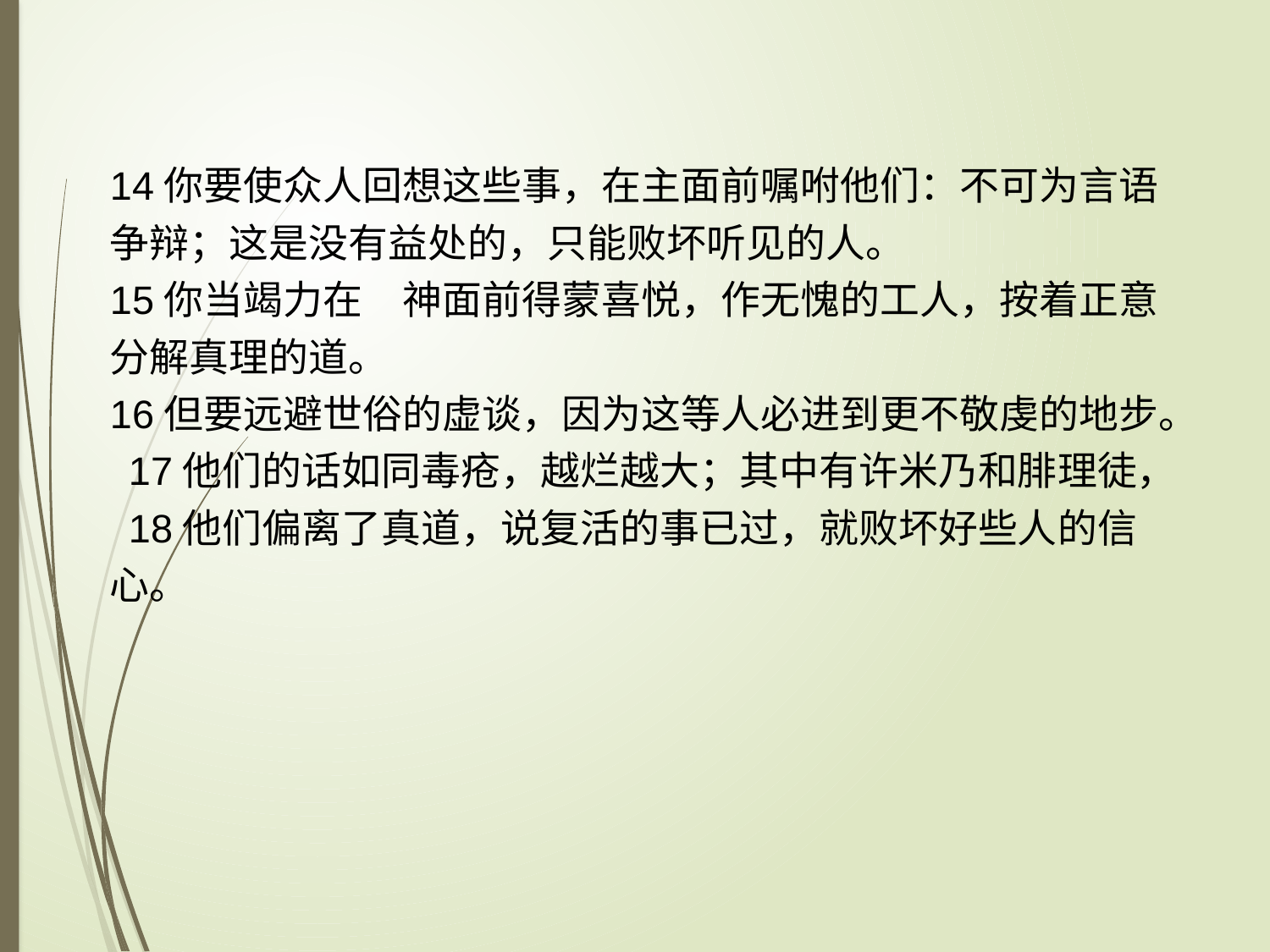

14你要使众人回想这些事，在主面前嘱咐他们：不可为言语争辩；这是没有益处的，只能败坏听见的人。
15你当竭力在　神面前得蒙喜悦，作无愧的工人，按着正意分解真理的道。
16但要远避世俗的虚谈，因为这等人必进到更不敬虔的地步。 17他们的话如同毒疮，越烂越大；其中有许米乃和腓理徒， 18他们偏离了真道，说复活的事已过，就败坏好些人的信心。